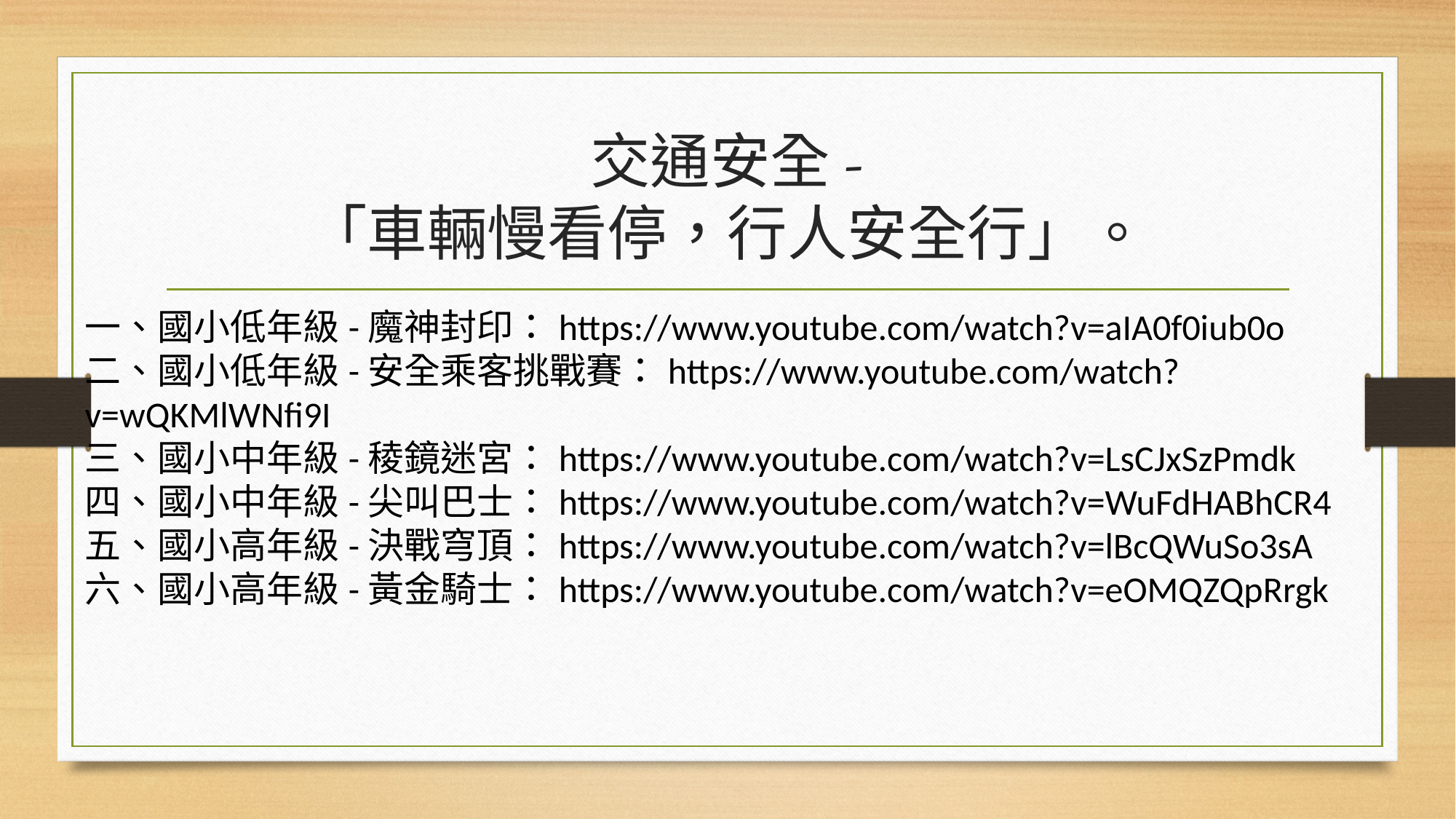

# 交通安全- 「車輛慢看停，行人安全行」。
一、國小低年級-魔神封印：https://www.youtube.com/watch?v=aIA0f0iub0o
二、國小低年級-安全乘客挑戰賽：https://www.youtube.com/watch?v=wQKMlWNfi9I
三、國小中年級-稜鏡迷宮：https://www.youtube.com/watch?v=LsCJxSzPmdk
四、國小中年級-尖叫巴士：https://www.youtube.com/watch?v=WuFdHABhCR4
五、國小高年級-決戰穹頂：https://www.youtube.com/watch?v=lBcQWuSo3sA
六、國小高年級-黃金騎士：https://www.youtube.com/watch?v=eOMQZQpRrgk